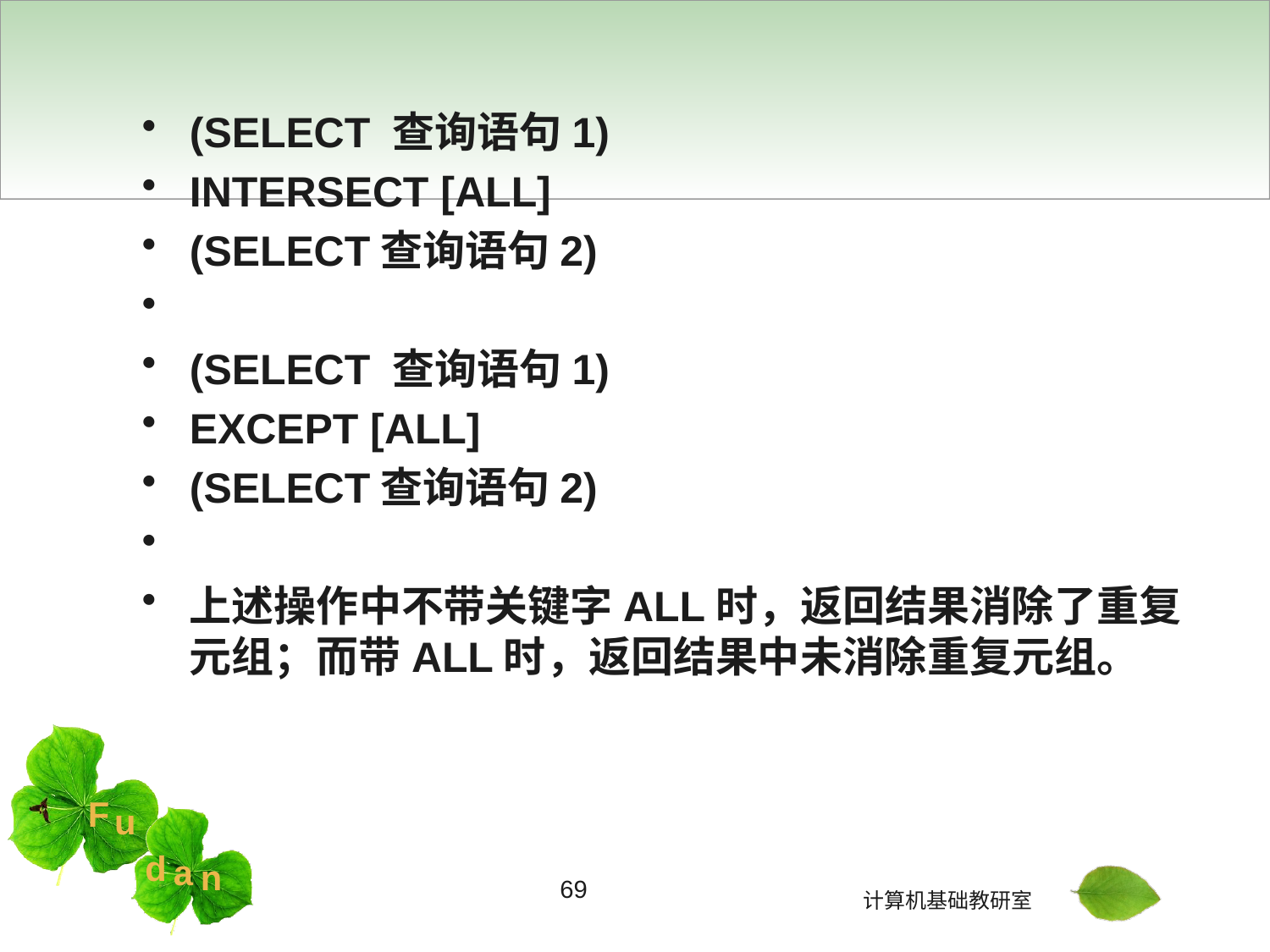

#
(SELECT 查询语句1)
INTERSECT [ALL]
(SELECT查询语句2)

(SELECT 查询语句1)
EXCEPT [ALL]
(SELECT查询语句2)

上述操作中不带关键字ALL时，返回结果消除了重复元组；而带ALL时，返回结果中未消除重复元组。

69